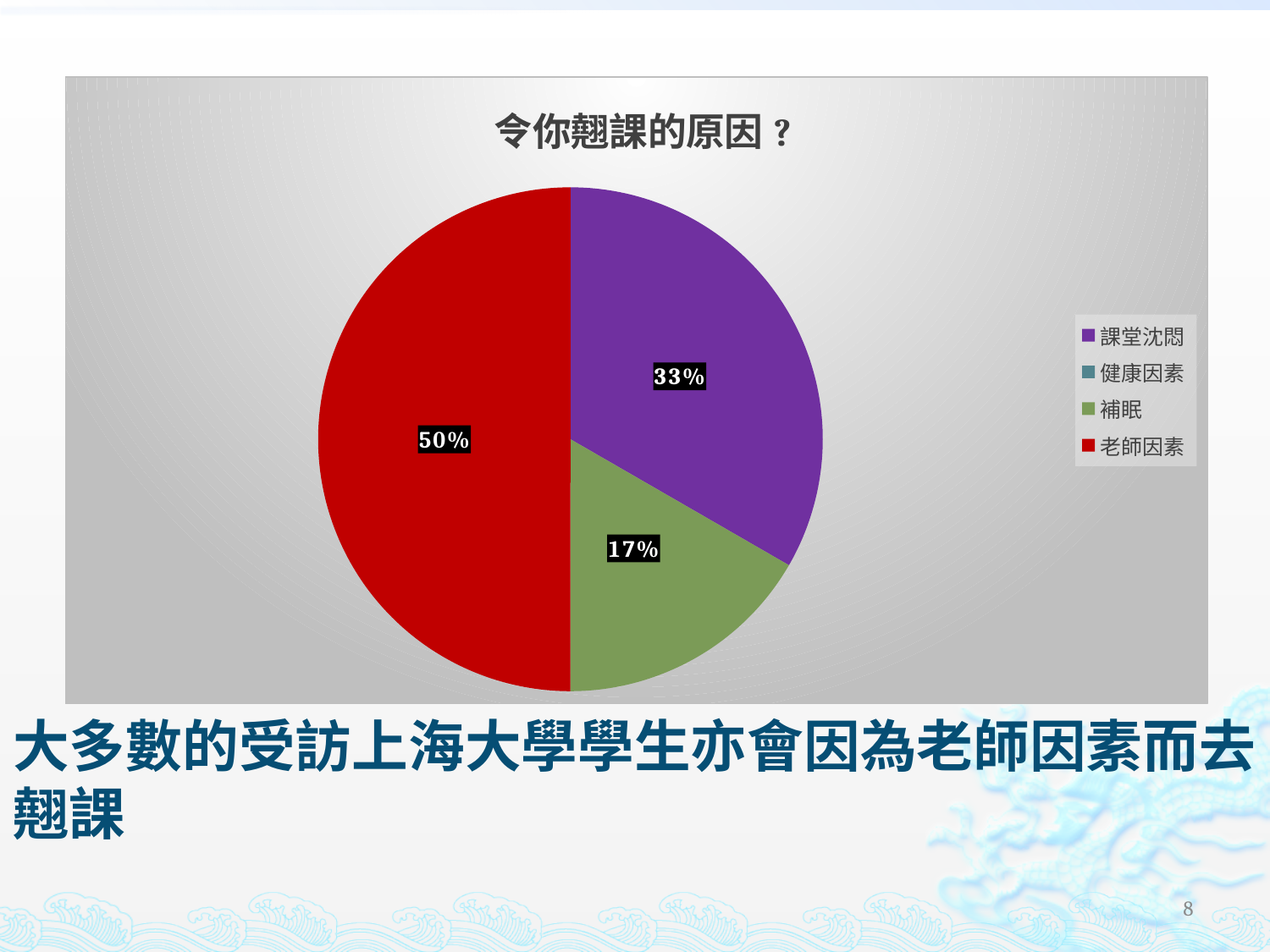

#

### Chart: 令你翹課的原因?

| Category | 令你翹課的原因? |
|---|---|
| 課堂沈悶  | 2.0 |
| 健康因素 | 0.0 |
| 補眠 | 1.0 |
| 老師因素 | 3.0 |
大多數的受訪上海大學學生亦會因為老師因素而去翹課
8